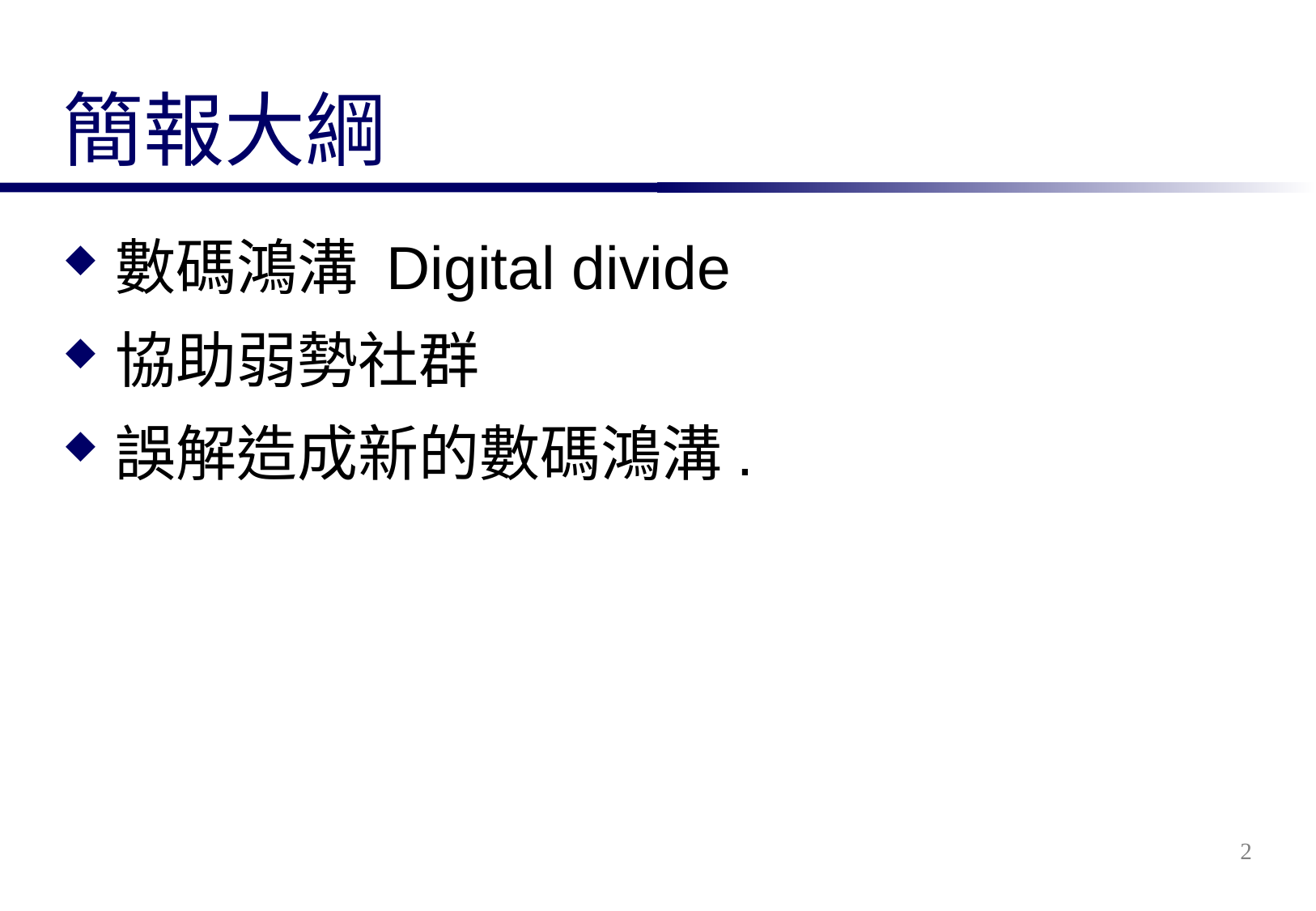

# 簡報大綱
數碼鴻溝 Digital divide
協助弱勢社群
誤解造成新的數碼鴻溝.
2